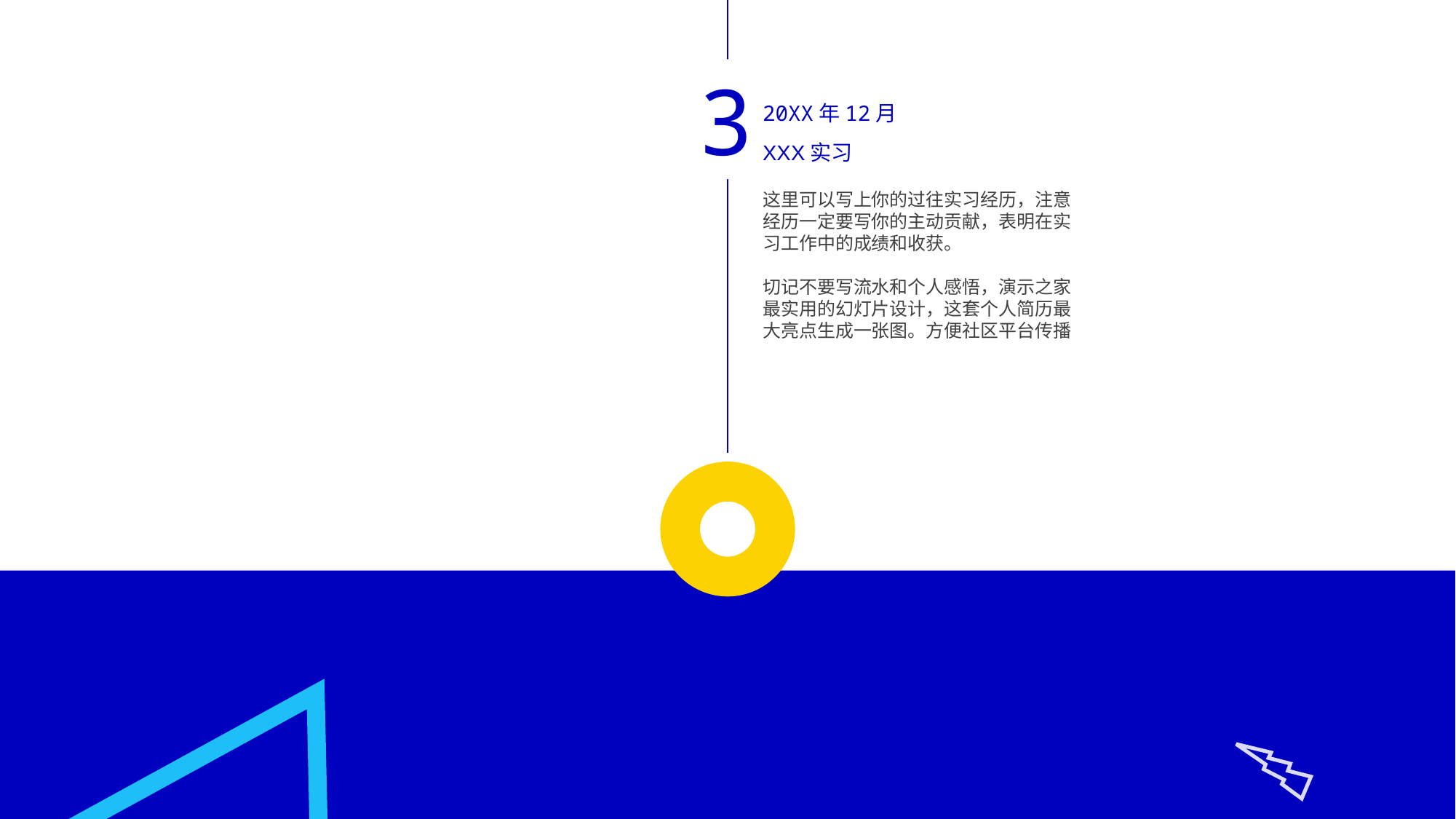

3
20XX年12月
XXX实习
这里可以写上你的过往实习经历，注意经历一定要写你的主动贡献，表明在实习工作中的成绩和收获。

切记不要写流水和个人感悟，演示之家最实用的幻灯片设计，这套个人简历最大亮点生成一张图。方便社区平台传播